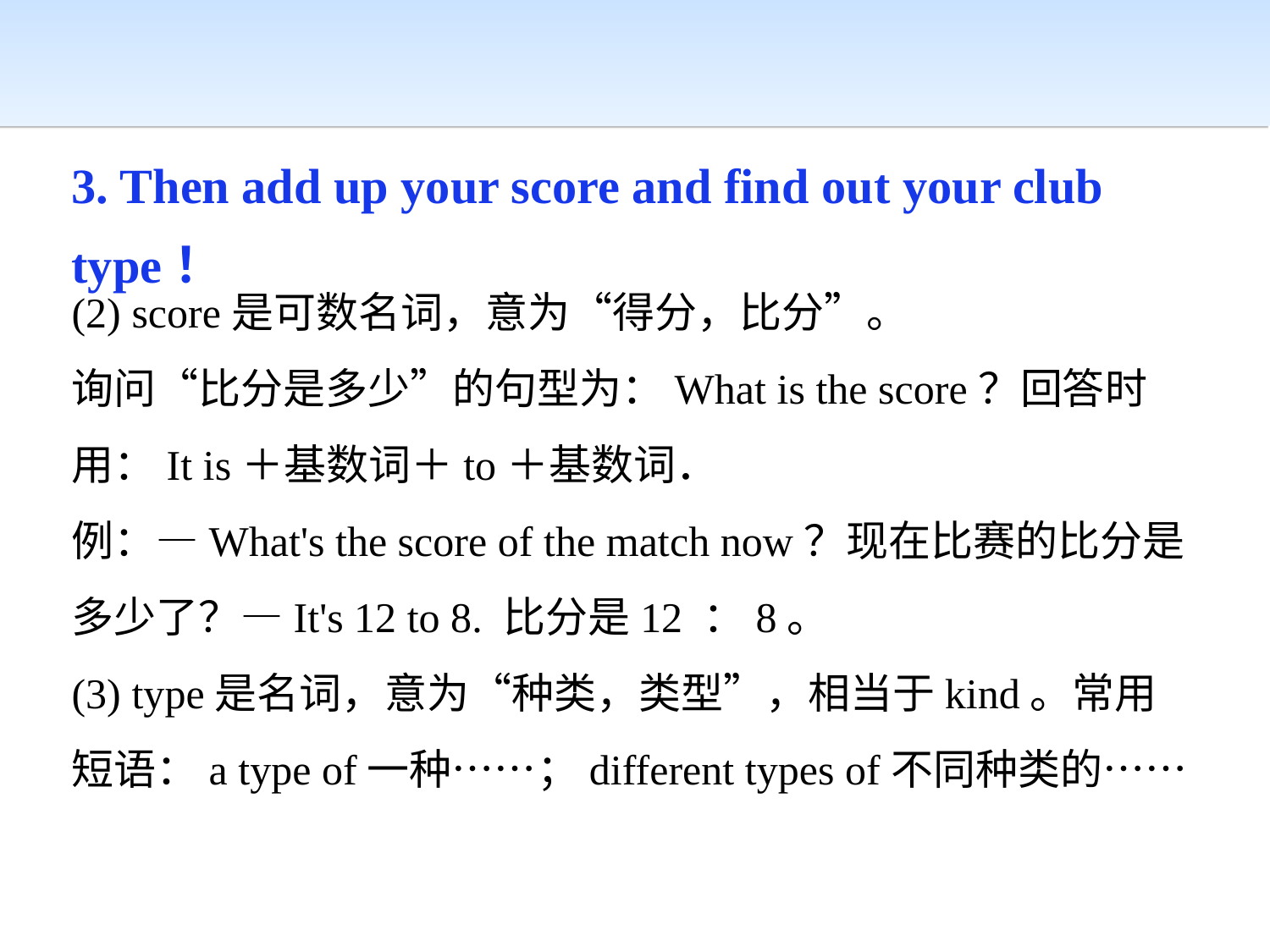

3. Then add up your score and find out your club type！
(2) score是可数名词，意为“得分，比分”。
询问“比分是多少”的句型为：What is the score？回答时用：It is＋基数词＋to＋基数词．
例：—What's the score of the match now？现在比赛的比分是多少了？—It's 12 to 8. 比分是12 ：8。
(3) type是名词，意为“种类，类型”，相当于kind。常用短语：a type of一种……；different types of不同种类的……